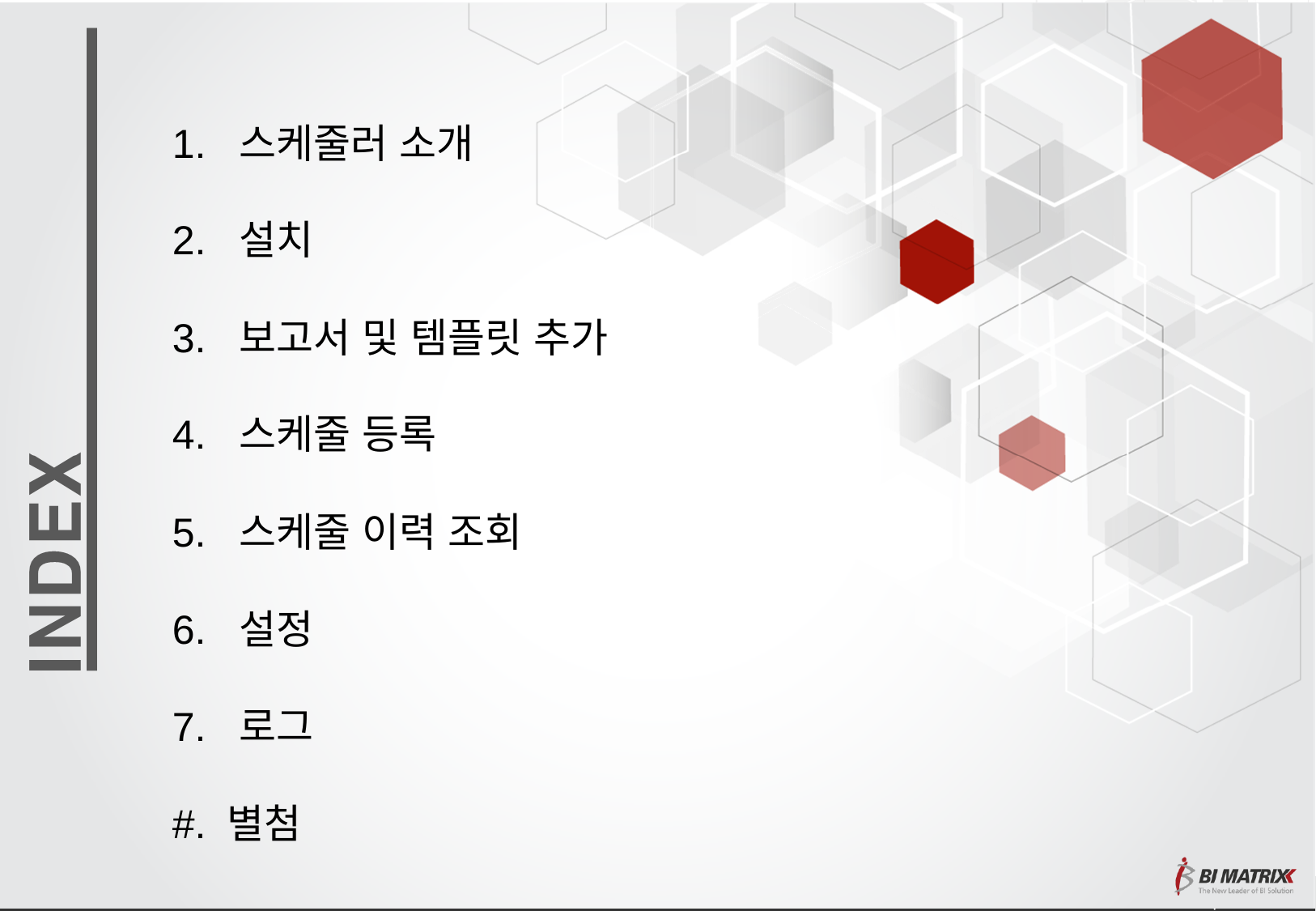

스케줄러 소개

 설치

 보고서 및 템플릿 추가

 스케줄 등록

 스케줄 이력 조회

 설정

 로그

#. 별첨